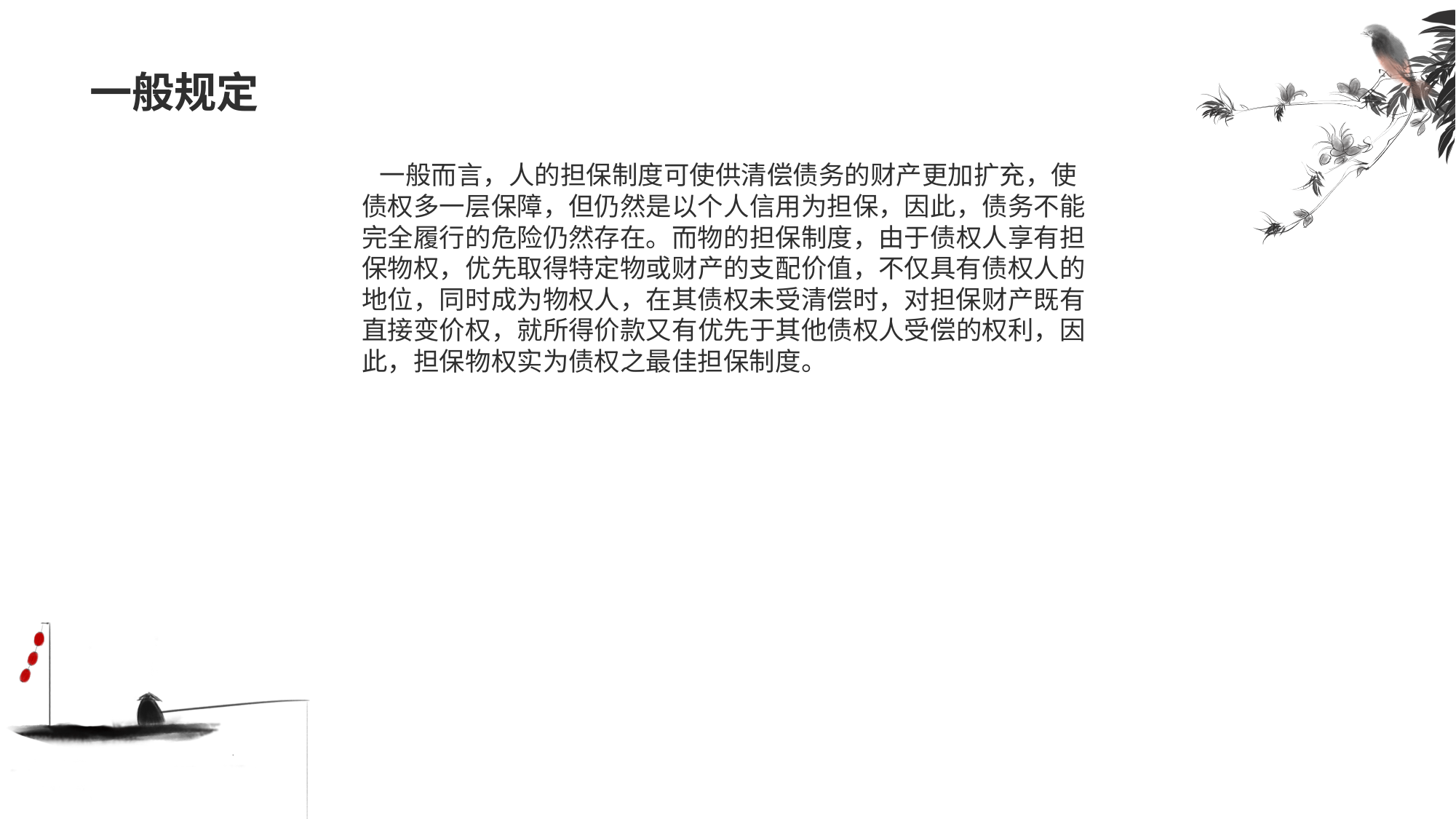

# 一般规定

  一般而言，人的担保制度可使供清偿债务的财产更加扩充，使债权多一层保障，但仍然是以个人信用为担保，因此，债务不能完全履行的危险仍然存在。而物的担保制度，由于债权人享有担保物权，优先取得特定物或财产的支配价值，不仅具有债权人的地位，同时成为物权人，在其债权未受清偿时，对担保财产既有直接变价权，就所得价款又有优先于其他债权人受偿的权利，因此，担保物权实为债权之最佳担保制度。
15